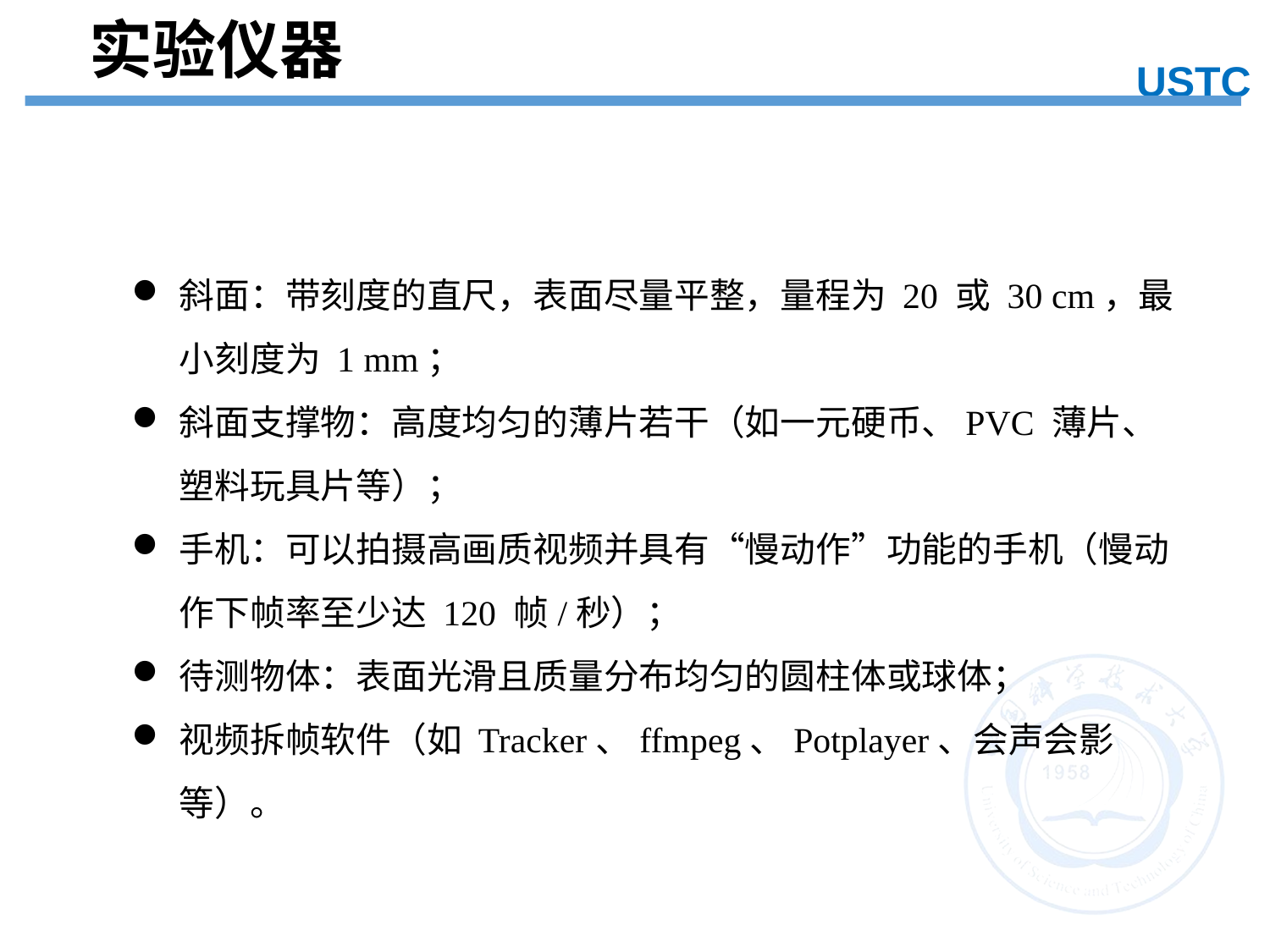

实验仪器
USTC

实验仪器
斜面：带刻度的直尺，表面尽量平整，量程为 20 或 30 cm，最小刻度为 1 mm；
斜面支撑物：高度均匀的薄片若干（如一元硬币、PVC 薄片、塑料玩具片等）；
手机：可以拍摄高画质视频并具有“慢动作”功能的手机（慢动作下帧率至少达 120 帧/秒）；
待测物体：表面光滑且质量分布均匀的圆柱体或球体；
视频拆帧软件（如 Tracker、ffmpeg、Potplayer、会声会影等）。